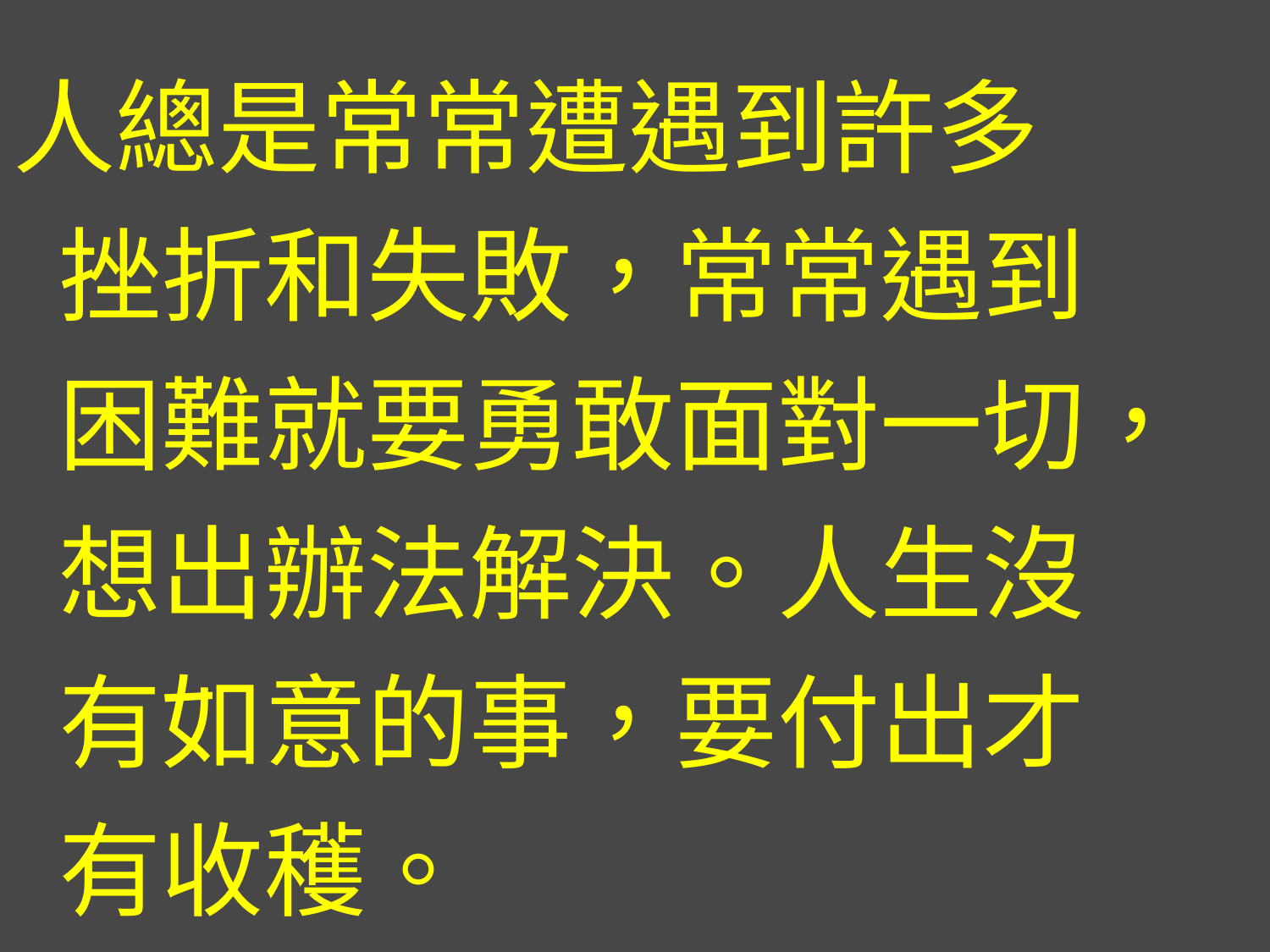

人總是常常遭遇到許多挫折和失敗，常常遇到困難就要勇敢面對一切，想出辦法解決。人生沒有如意的事，要付出才有收穫。